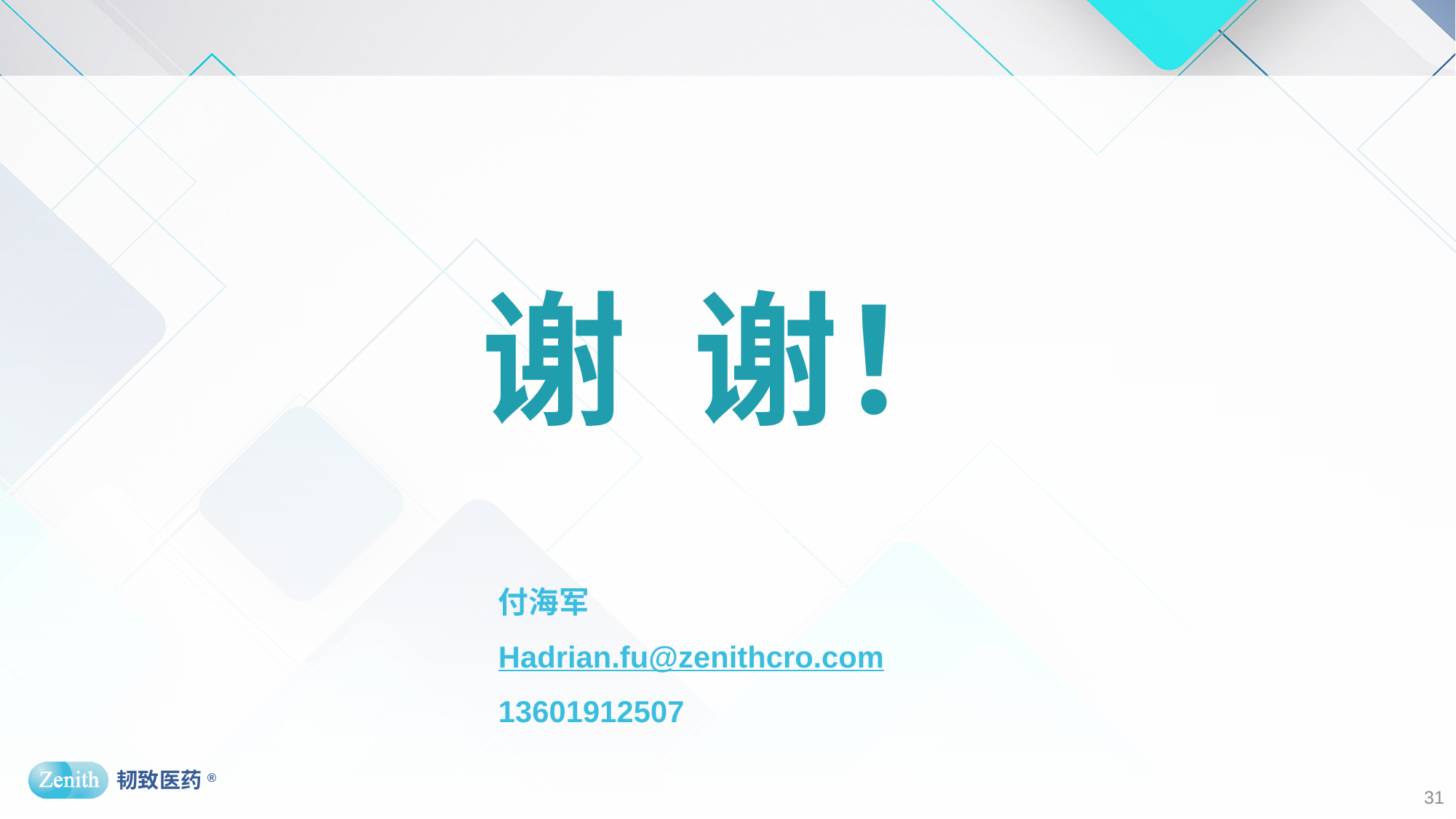

#
谢  谢！
付海军
Hadrian.fu@zenithcro.com
13601912507
31